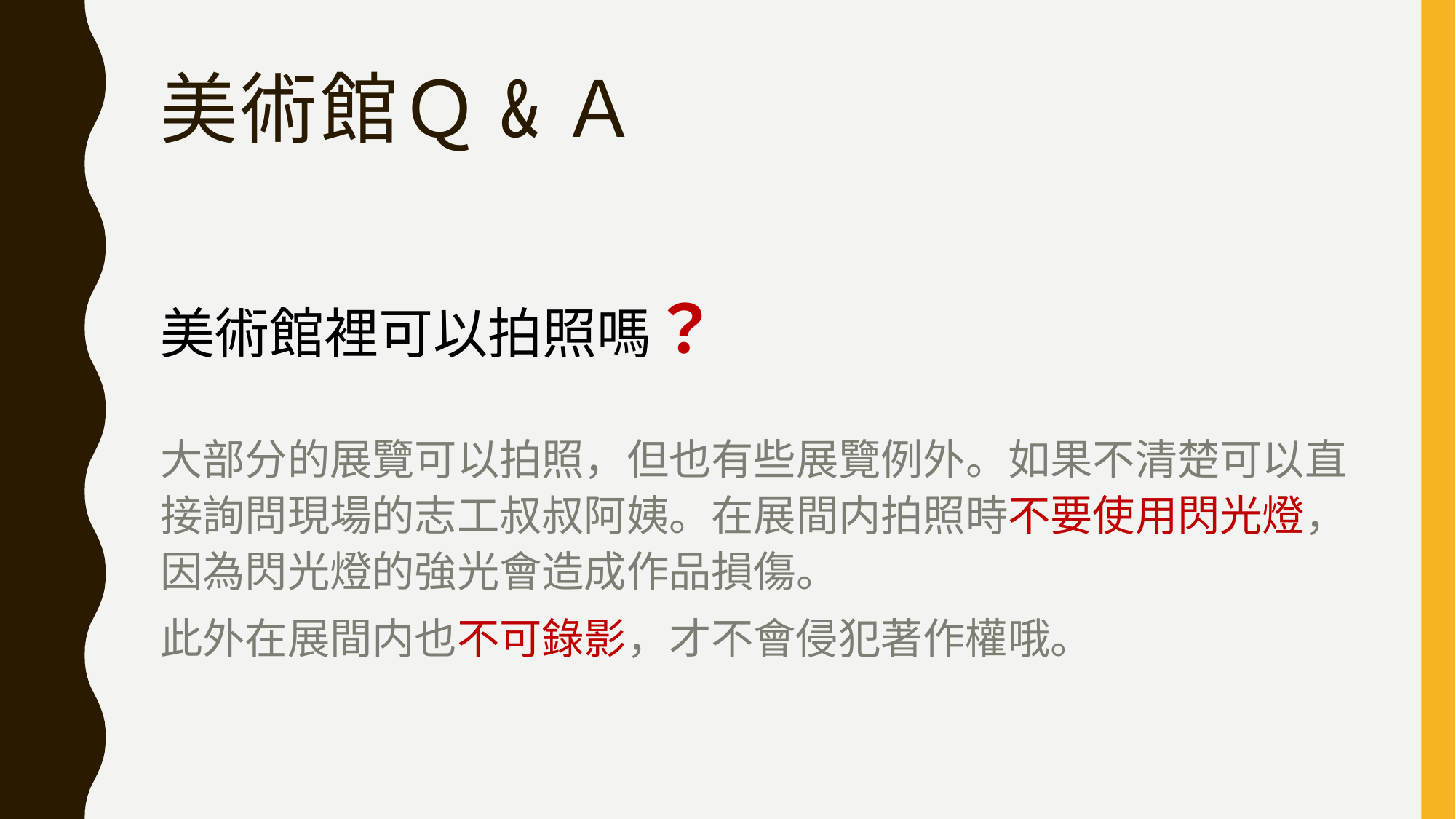

# 美術館Ｑ&Ａ
美術館裡可以拍照嗎？

大部分的展覽可以拍照，但也有些展覽例外。如果不清楚可以直接詢問現場的志工叔叔阿姨。在展間内拍照時不要使用閃光燈，因為閃光燈的強光會造成作品損傷。
此外在展間内也不可錄影，才不會侵犯著作權哦。